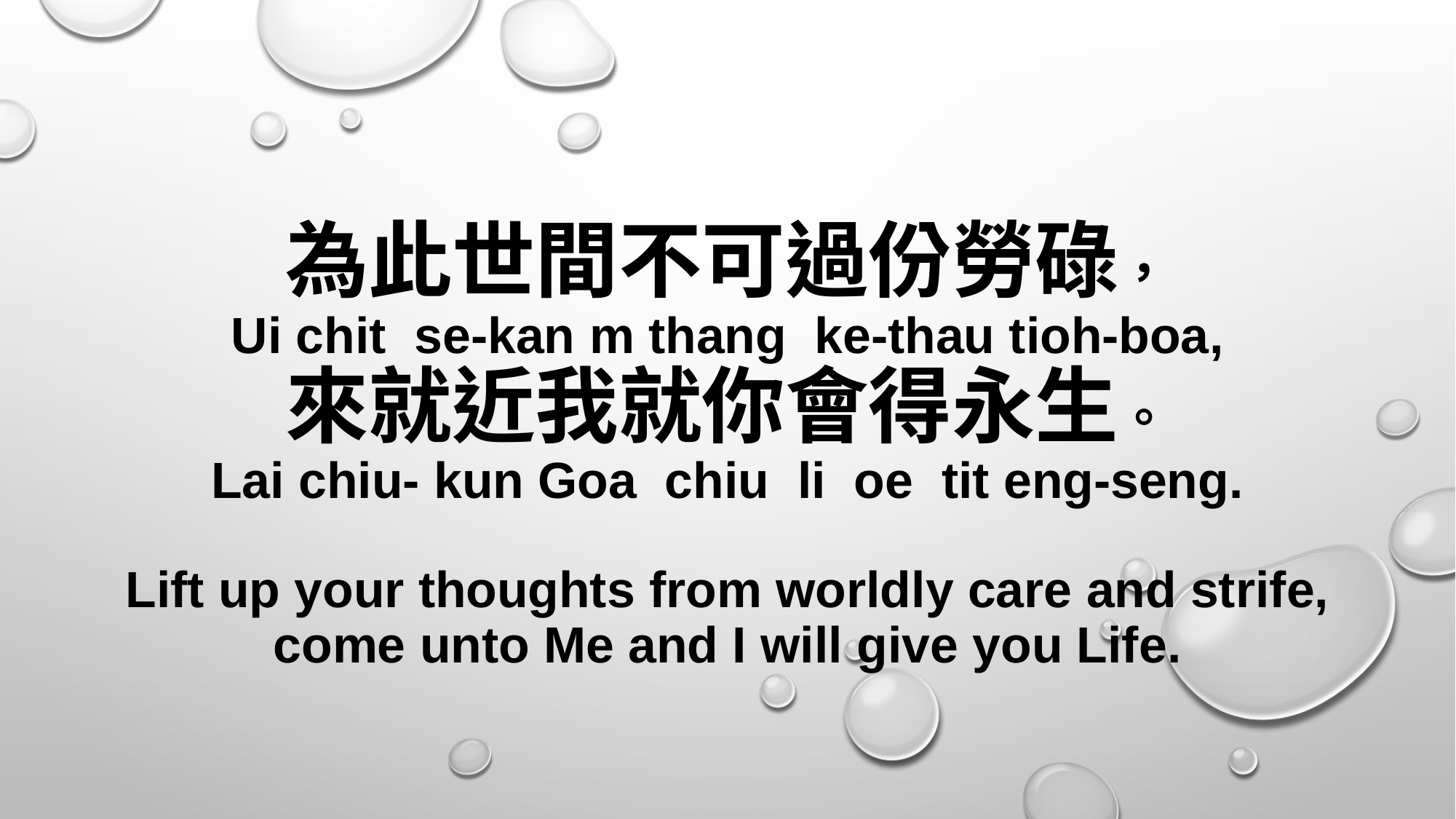

# 為此世間不可過份勞碌， Ui chit  se-kan m thang  ke-thau tioh-boa, 來就近我就你會得永生。 Lai chiu- kun Goa  chiu  li  oe  tit eng-seng. Lift up your thoughts from worldly care and strife, come unto Me and I will give you Life.